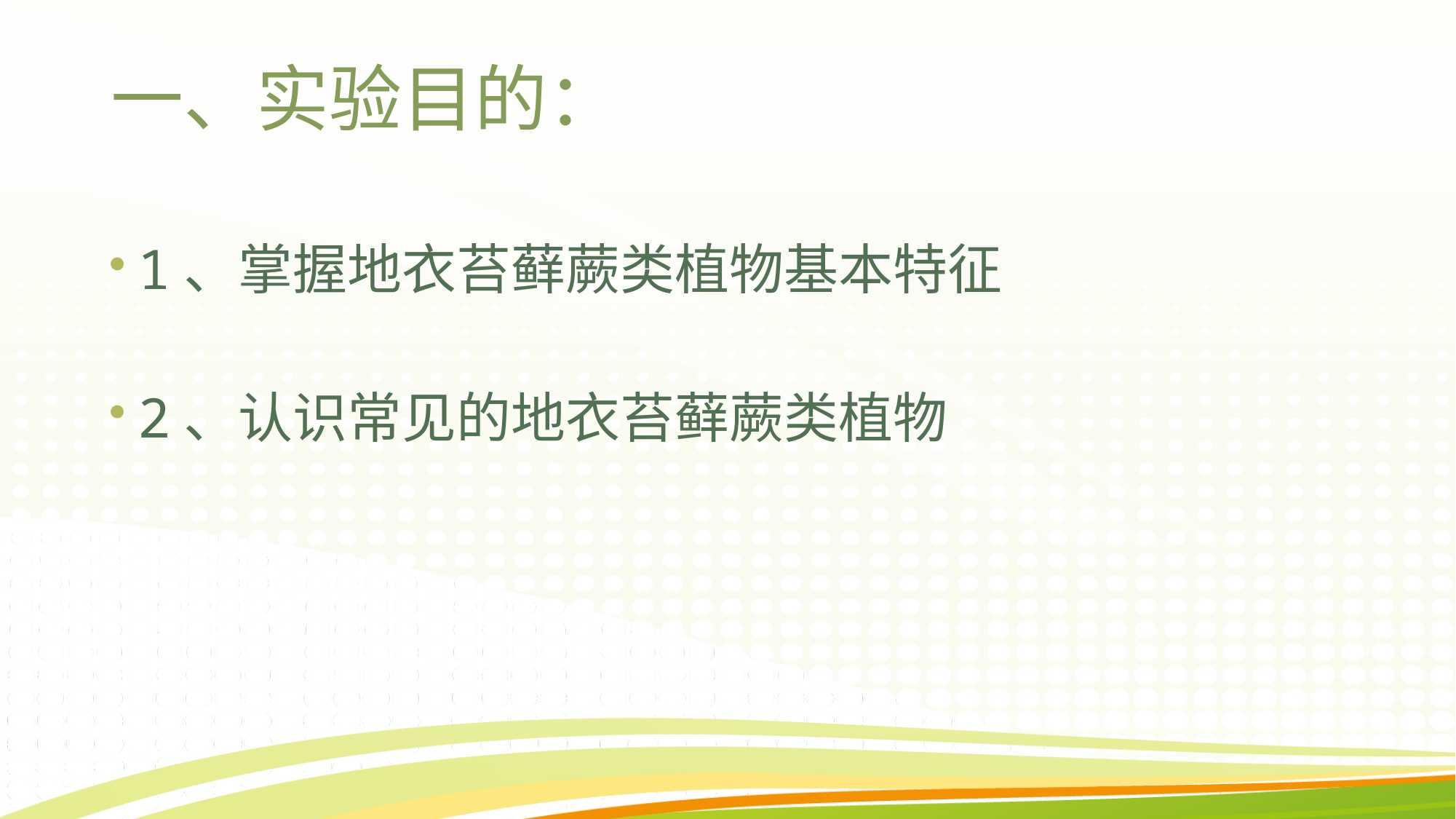

# 一、实验目的：

1、掌握地衣苔藓蕨类植物基本特征

2、认识常见的地衣苔藓蕨类植物